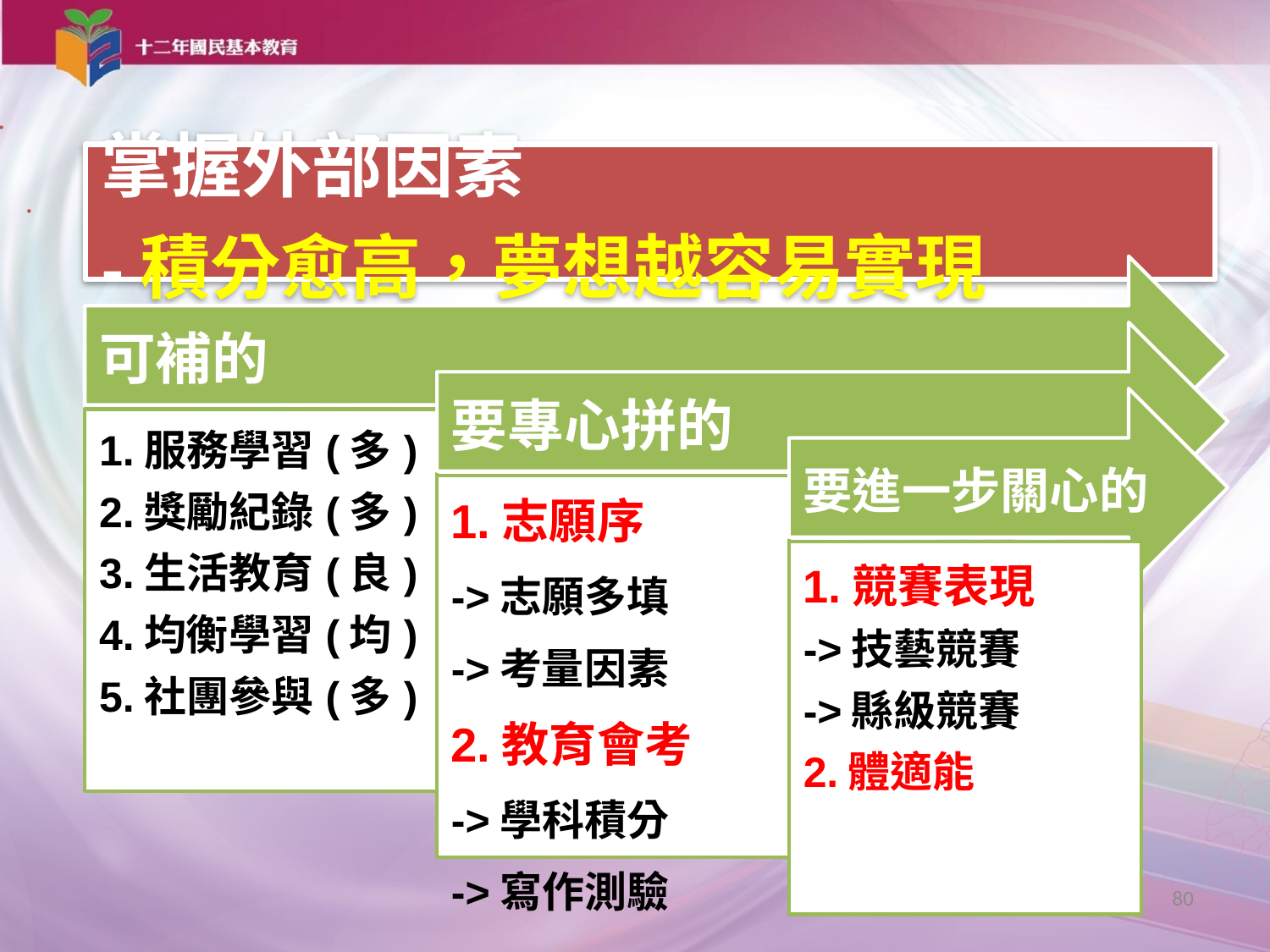

掌握外部因素
-積分愈高，夢想越容易實現
可補的
1.服務學習(多)
2.獎勵紀錄(多)
3.生活教育(良)
4.均衡學習(均)
5.社團參與(多)
要專心拼的
1.志願序
要進一步關心的
1.競賽表現
->技藝競賽
->縣級競賽
2.體適能
2.教育會考
->學科積分
->志願多填
->考量因素
->寫作測驗
80